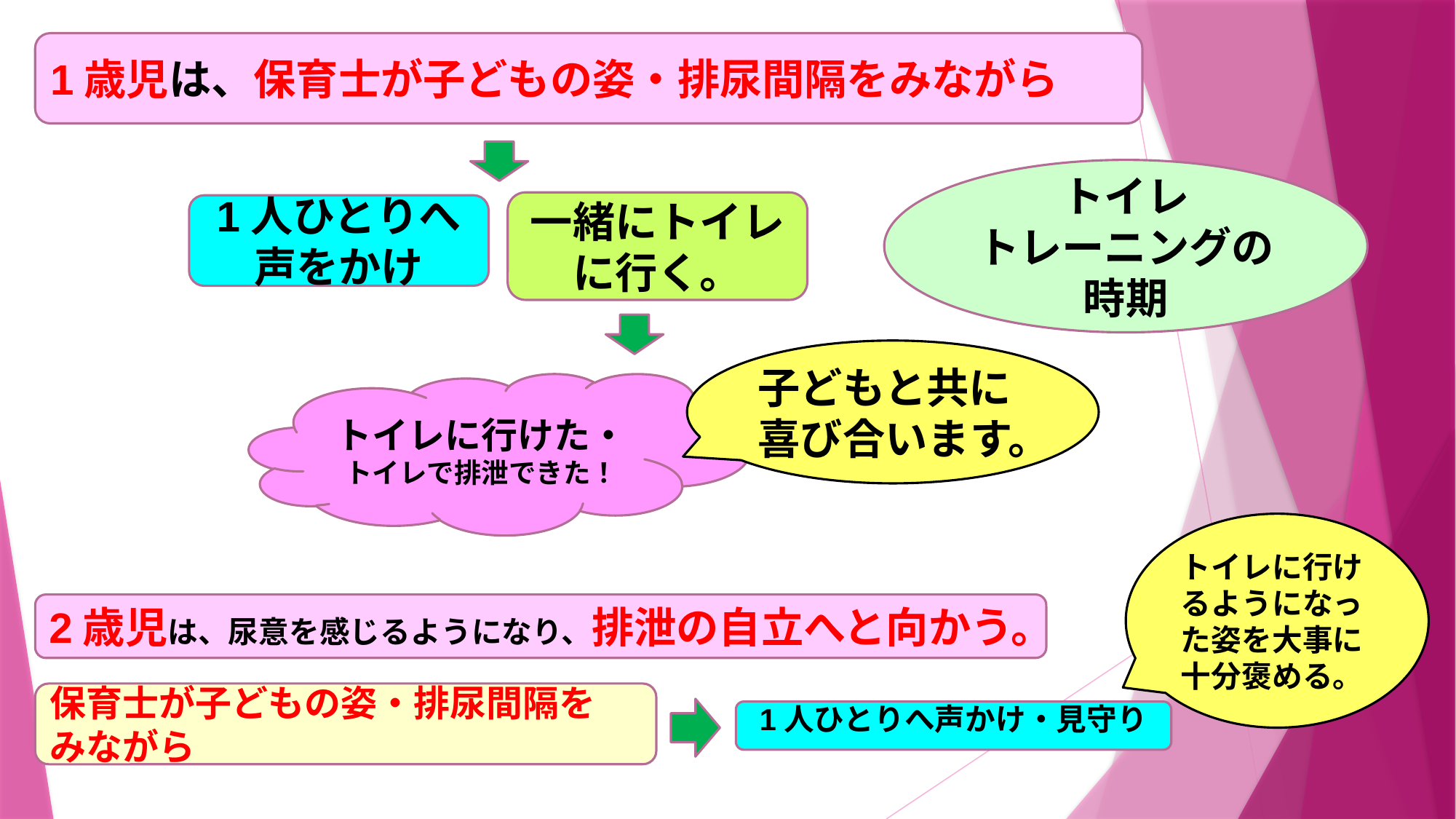

1歳児は、保育士が子どもの姿・排尿間隔をみながら

トイレ
トレーニングの時期
一緒にトイレに行く。
1人ひとりへ声をかけ

子どもと共に喜び合います。
トイレに行けた・
トイレで排泄できた！
トイレに行けるようになった姿を大事に十分褒める。
2歳児は、尿意を感じるようになり、排泄の自立へと向かう。
保育士が子どもの姿・排尿間隔を
みながら

1人ひとりへ声かけ・見守り